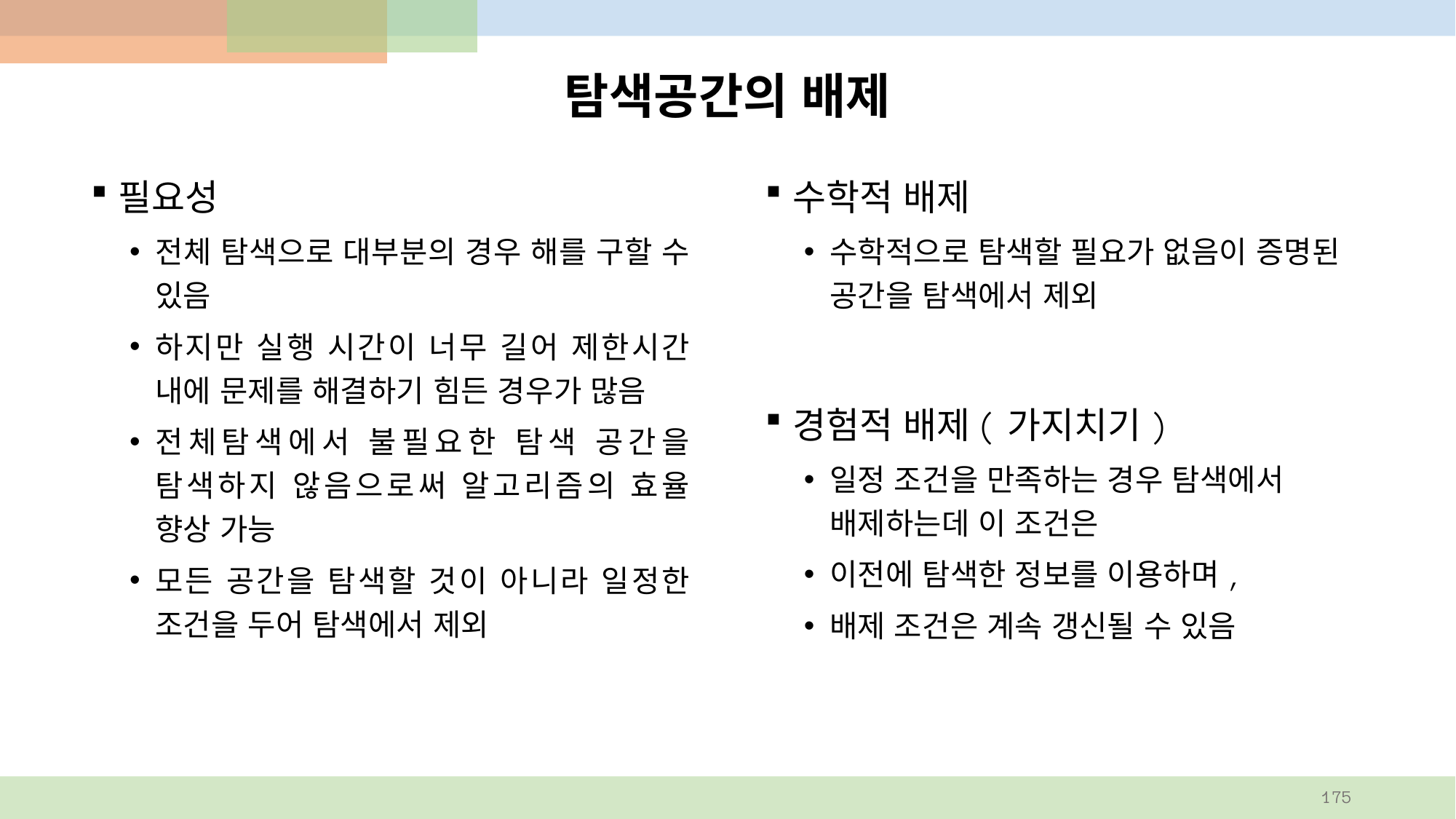

# 탐색공간의 배제
수학적 배제
수학적으로 탐색할 필요가 없음이 증명된 공간을 탐색에서 제외

경험적 배제(가지치기)
일정 조건을 만족하는 경우 탐색에서 배제하는데 이 조건은
이전에 탐색한 정보를 이용하며,
배제 조건은 계속 갱신될 수 있음
필요성
전체 탐색으로 대부분의 경우 해를 구할 수 있음
하지만 실행 시간이 너무 길어 제한시간 내에 문제를 해결하기 힘든 경우가 많음
전체탐색에서 불필요한 탐색 공간을 탐색하지 않음으로써 알고리즘의 효율 향상 가능
모든 공간을 탐색할 것이 아니라 일정한 조건을 두어 탐색에서 제외
175